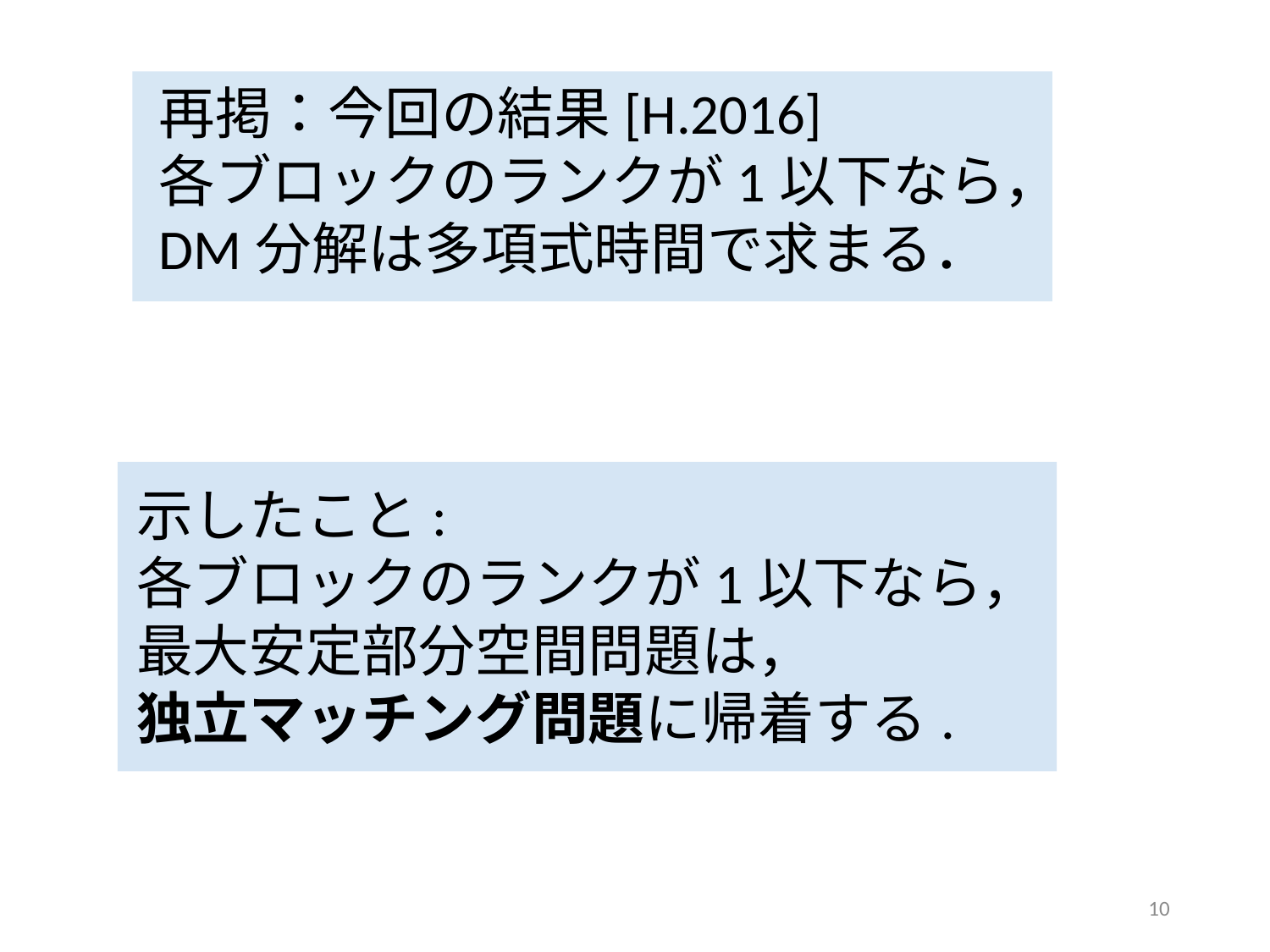

再掲：今回の結果[H.2016]
各ブロックのランクが1以下なら，
DM分解は多項式時間で求まる．

示したこと:
各ブロックのランクが1以下なら，
最大安定部分空間問題は，
独立マッチング問題に帰着する.
10